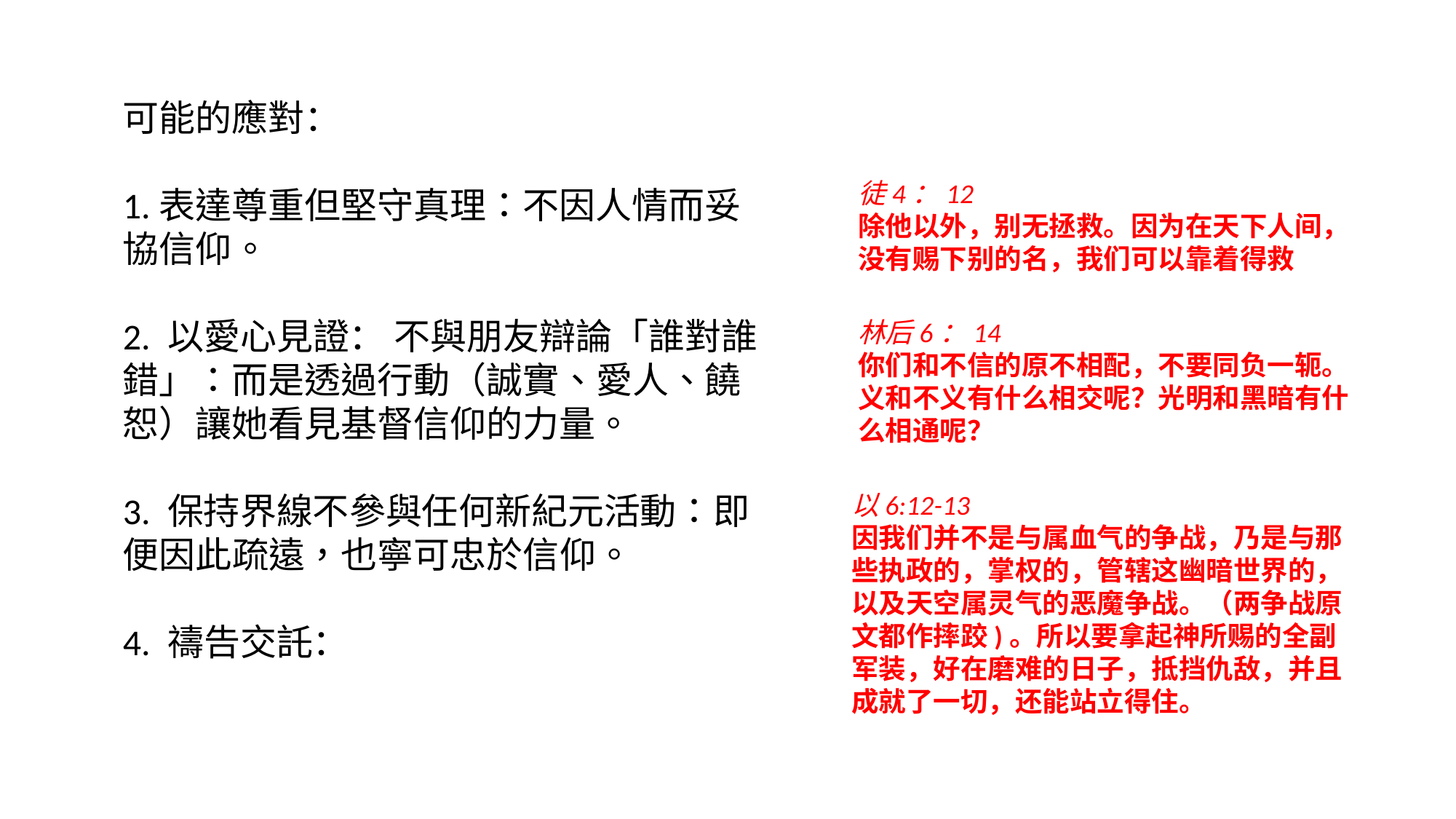

可能的應對：

1.表達尊重但堅守真理：不因人情而妥協信仰。

2. 以愛心見證： 不與朋友辯論「誰對誰錯」：而是透過行動（誠實、愛人、饒恕）讓她看見基督信仰的力量。

3. 保持界線不參與任何新紀元活動：即便因此疏遠，也寧可忠於信仰。

4. 禱告交託：
徒4：12
除他以外，别无拯救。因为在天下人间，没有赐下别的名，我们可以靠着得救
林后6：14
你们和不信的原不相配，不要同负一轭。义和不义有什么相交呢？光明和黑暗有什么相通呢？
以6:12-13
因我们并不是与属血气的争战，乃是与那些执政的，掌权的，管辖这幽暗世界的，以及天空属灵气的恶魔争战。（两争战原文都作摔跤)。所以要拿起神所赐的全副军装，好在磨难的日子，抵挡仇敌，并且成就了一切，还能站立得住。